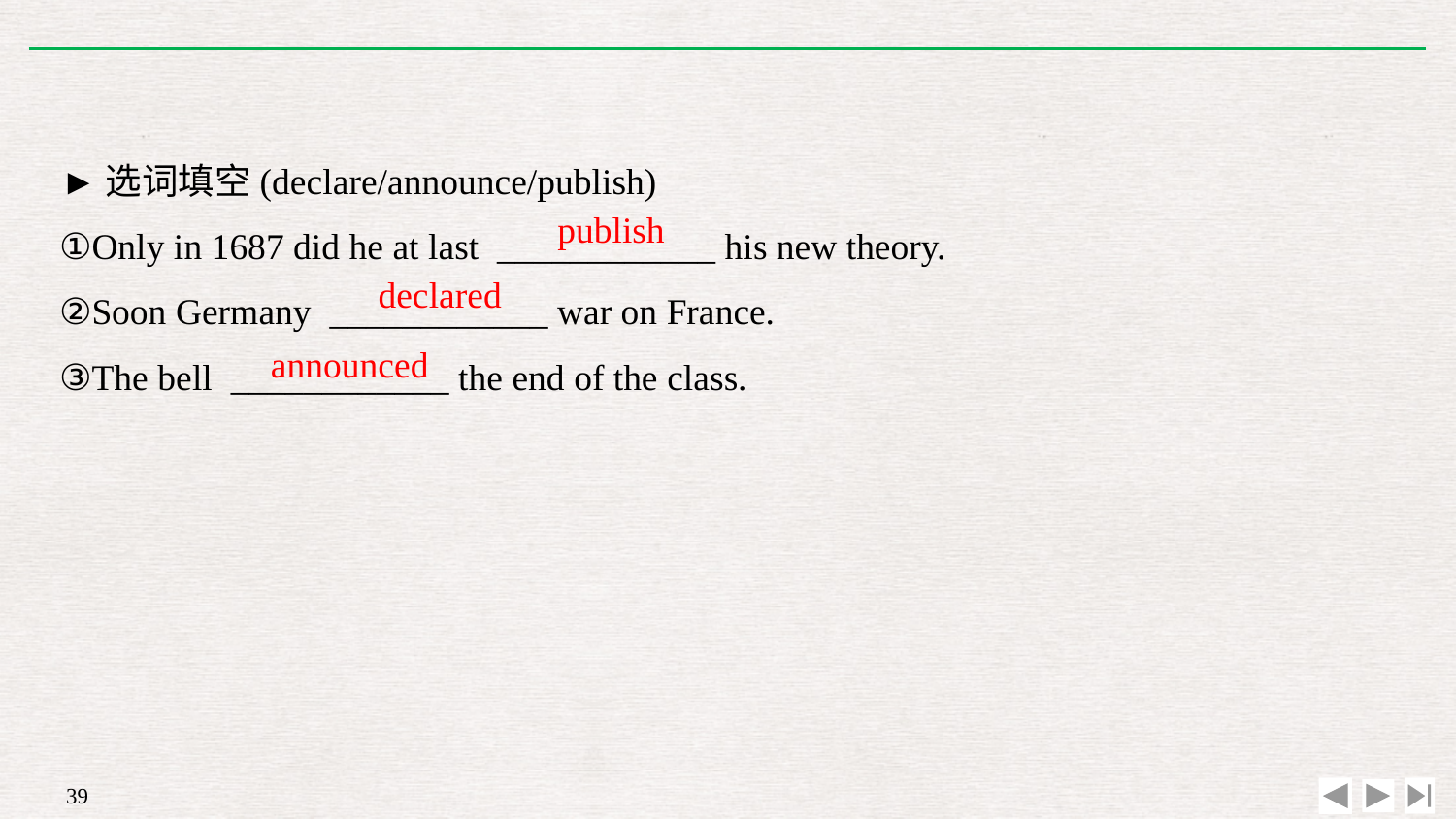

►选词填空(declare/announce/publish)
①Only in 1687 did he at last  ____________ his new theory.
②Soon Germany  ____________ war on France.
③The bell  ____________ the end of the class.
publish
declared
announced